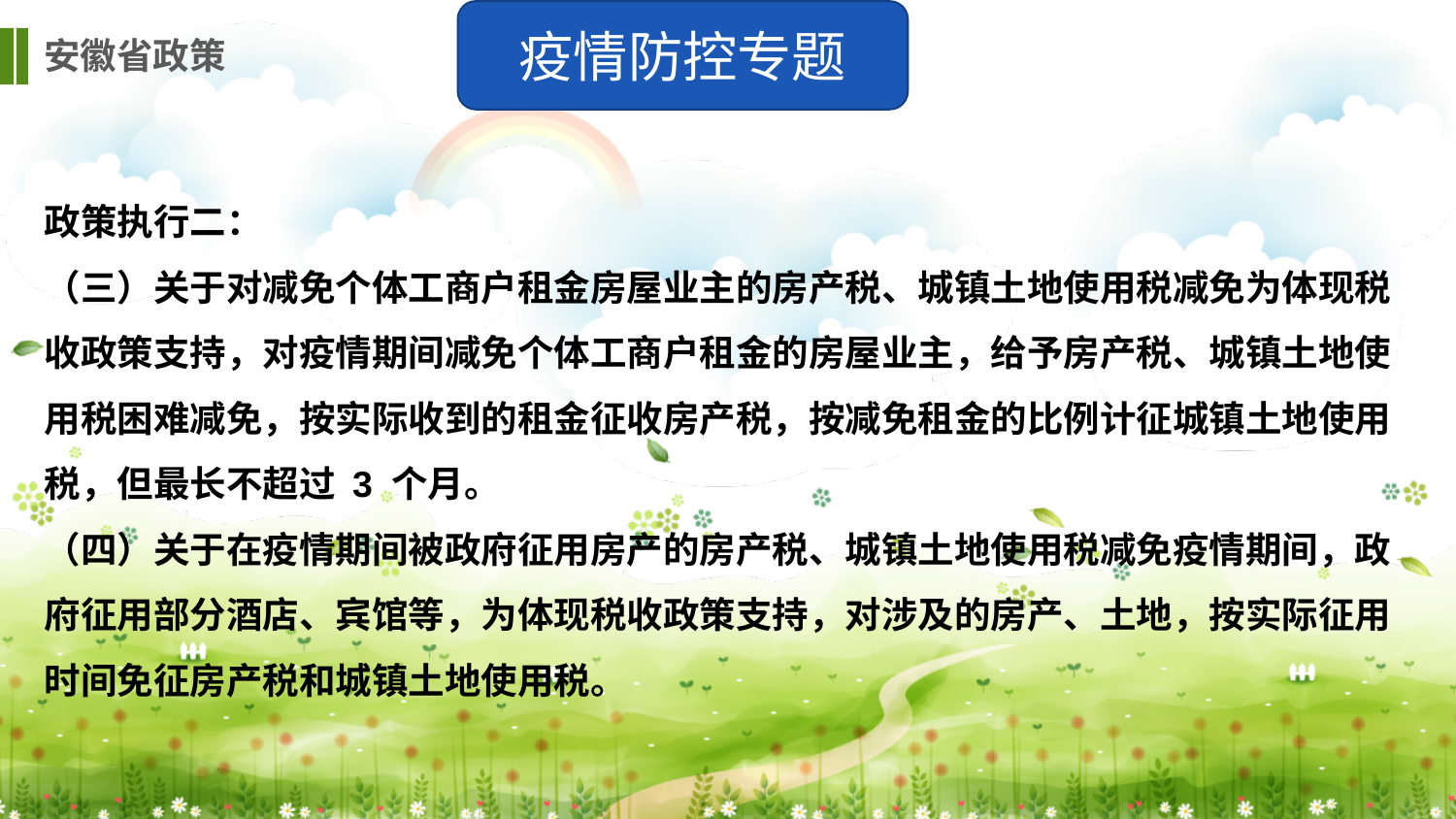

疫情防控专题
安徽省政策

政策执行二：
（三）关于对减免个体工商户租金房屋业主的房产税、城镇土地使用税减免为体现税收政策支持，对疫情期间减免个体工商户租金的房屋业主，给予房产税、城镇土地使用税困难减免，按实际收到的租金征收房产税，按减免租金的比例计征城镇土地使用税，但最长不超过 3 个月。
（四）关于在疫情期间被政府征用房产的房产税、城镇土地使用税减免疫情期间，政府征用部分酒店、宾馆等，为体现税收政策支持，对涉及的房产、土地，按实际征用时间免征房产税和城镇土地使用税。